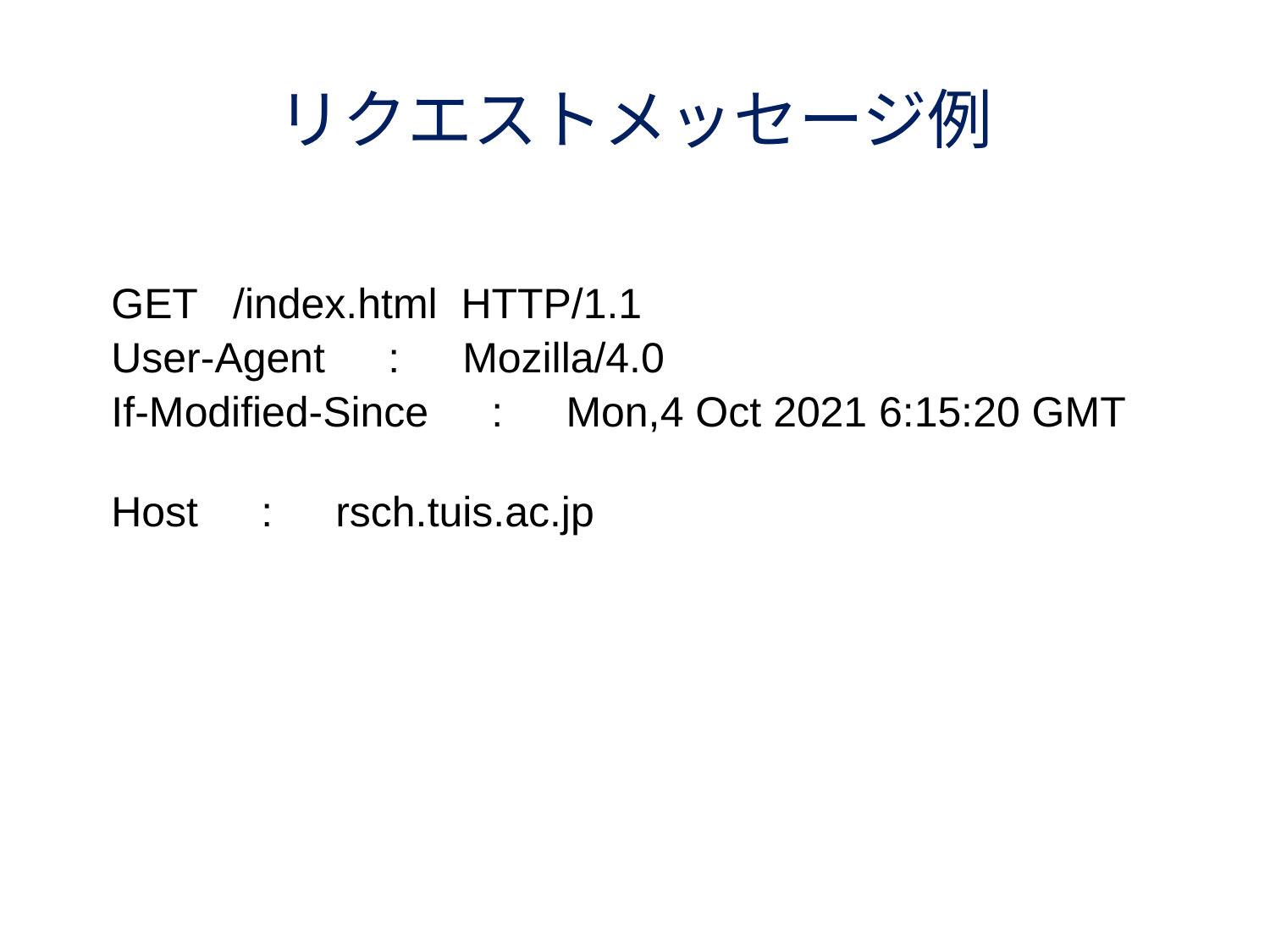

# リクエストメッセージ例
  GET   /index.html  HTTP/1.1
  User-Agent　:　Mozilla/4.0
  If-Modified-Since　:　Mon,4 Oct 2021 6:15:20 GMT
  Host　:　rsch.tuis.ac.jp